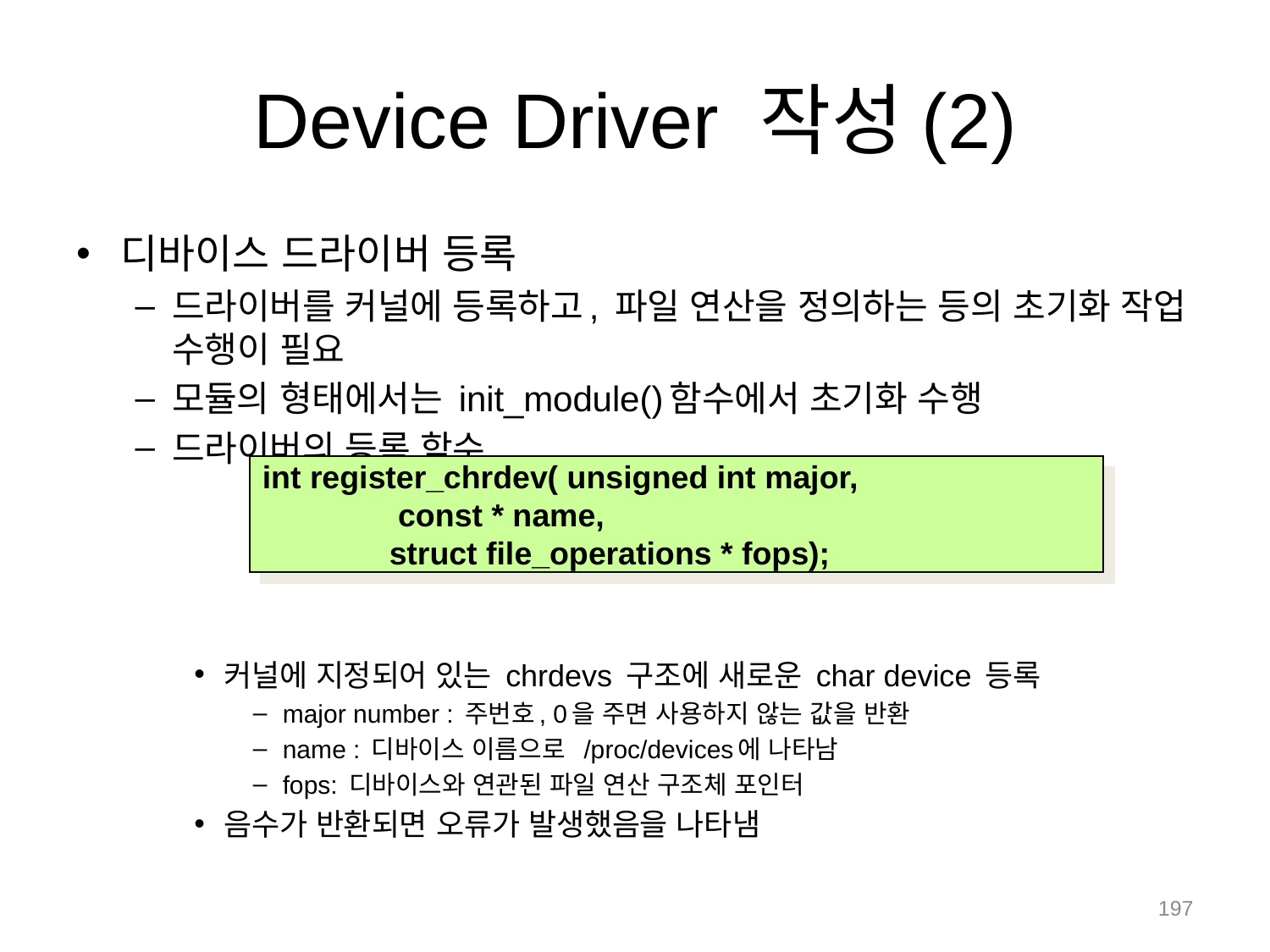

# Device Driver 작성(2)
디바이스 드라이버 등록
드라이버를 커널에 등록하고, 파일 연산을 정의하는 등의 초기화 작업 수행이 필요
모듈의 형태에서는 init_module()함수에서 초기화 수행
드라이버의 등록 함수

커널에 지정되어 있는 chrdevs 구조에 새로운 char device 등록
major number : 주번호, 0을 주면 사용하지 않는 값을 반환
name : 디바이스 이름으로  /proc/devices에 나타남
fops: 디바이스와 연관된 파일 연산 구조체 포인터
음수가 반환되면 오류가 발생했음을 나타냄
int register_chrdev( unsigned int major,
	 const * name,
	struct file_operations * fops);
197